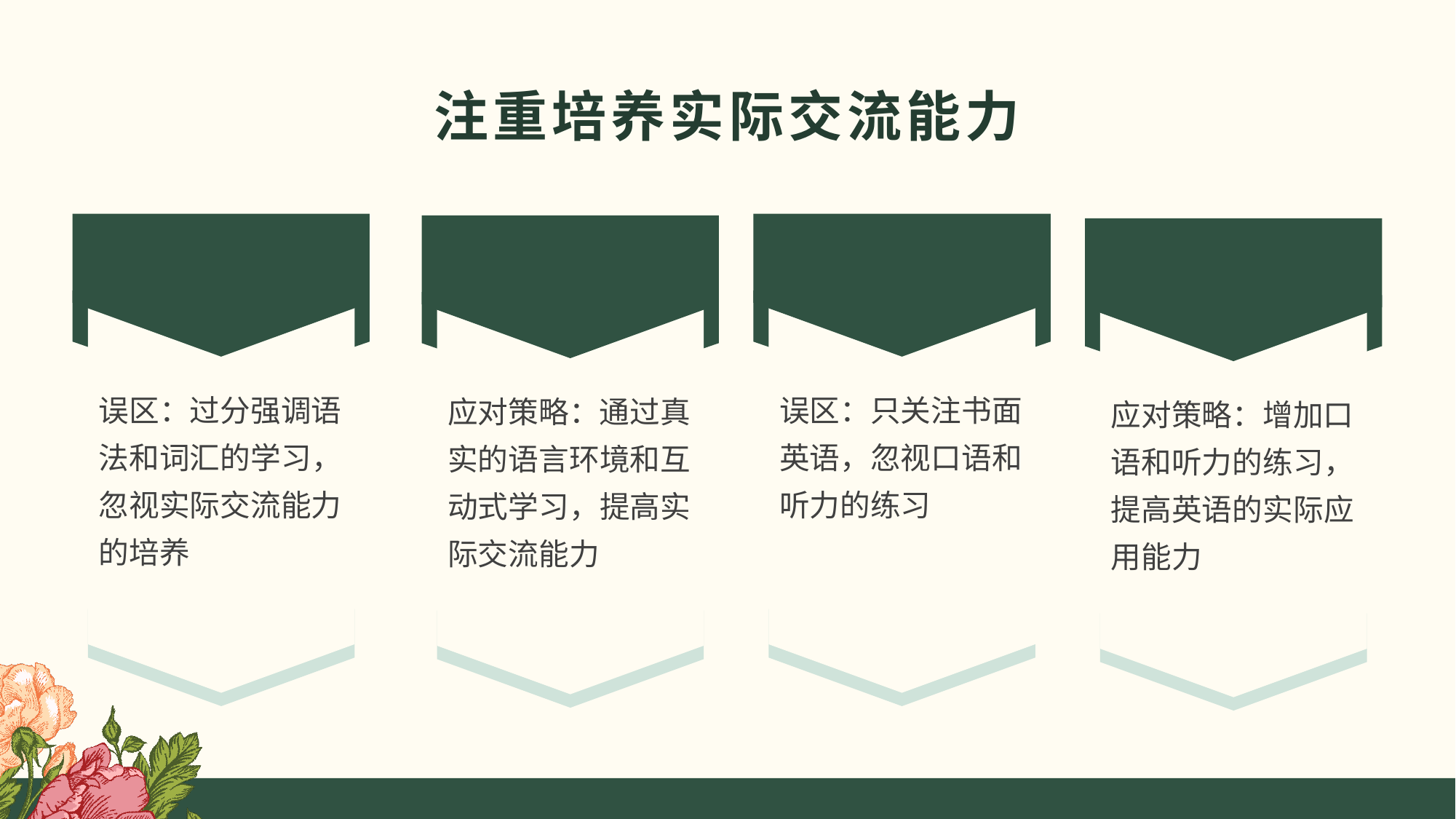

注重培养实际交流能力

误区：过分强调语法和词汇的学习，忽视实际交流能力的培养
误区：只关注书面英语，忽视口语和听力的练习
应对策略：通过真实的语言环境和互动式学习，提高实际交流能力
应对策略：增加口语和听力的练习，提高英语的实际应用能力